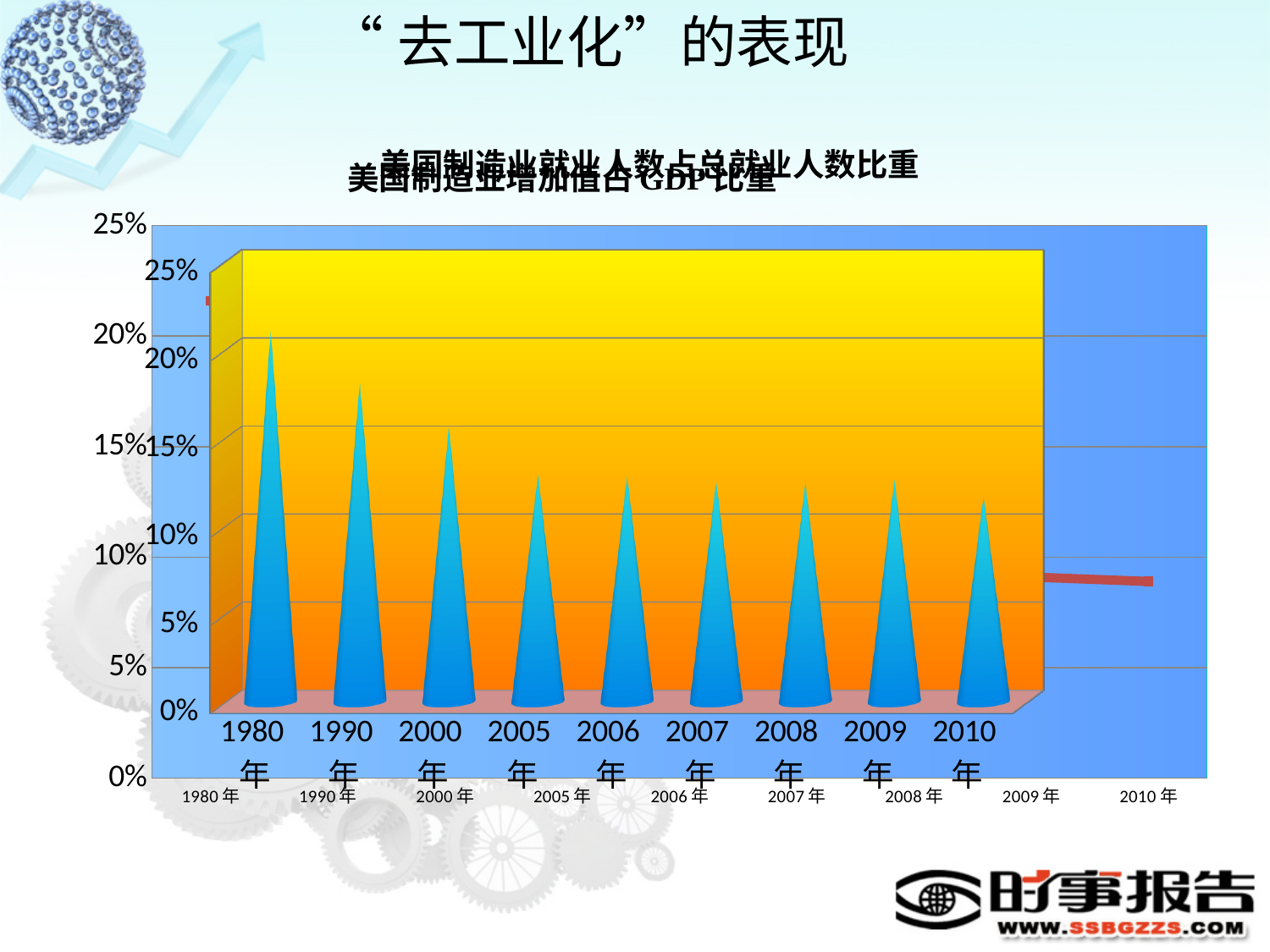

“去工业化”的表现

### Chart: 美国制造业就业人数占总就业人数比重

| Category |  |
|---|---|
| 1980年 | 0.21600000000000041 |
| 1990年 | 0.162 |
| 2000年 | 0.131 |
| 2005年 | 0.10600000000000002 |
| 2006年 | 0.10400000000000002 |
| 2007年 | 0.10100000000000002 |
| 2008年 | 0.09800000000000023 |
| 2009年 | 0.09100000000000003 |
| 2010年 | 0.08900000000000007 |

[unsupported chart]